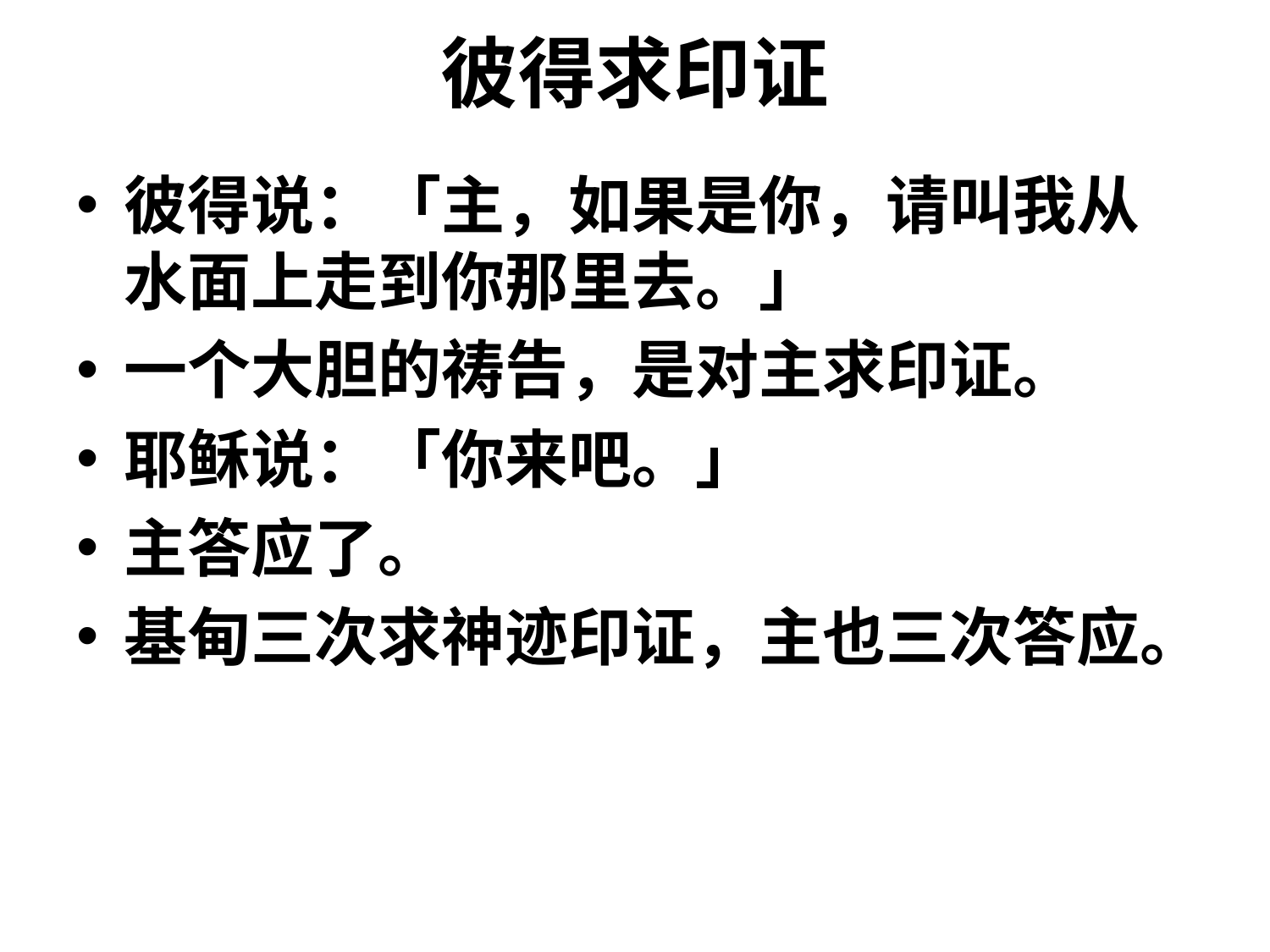

# 彼得求印证
彼得说：「主，如果是你，请叫我从水面上走到你那里去。」
一个大胆的祷告，是对主求印证。
耶稣说：「你来吧。」
主答应了。
基甸三次求神迹印证，主也三次答应。